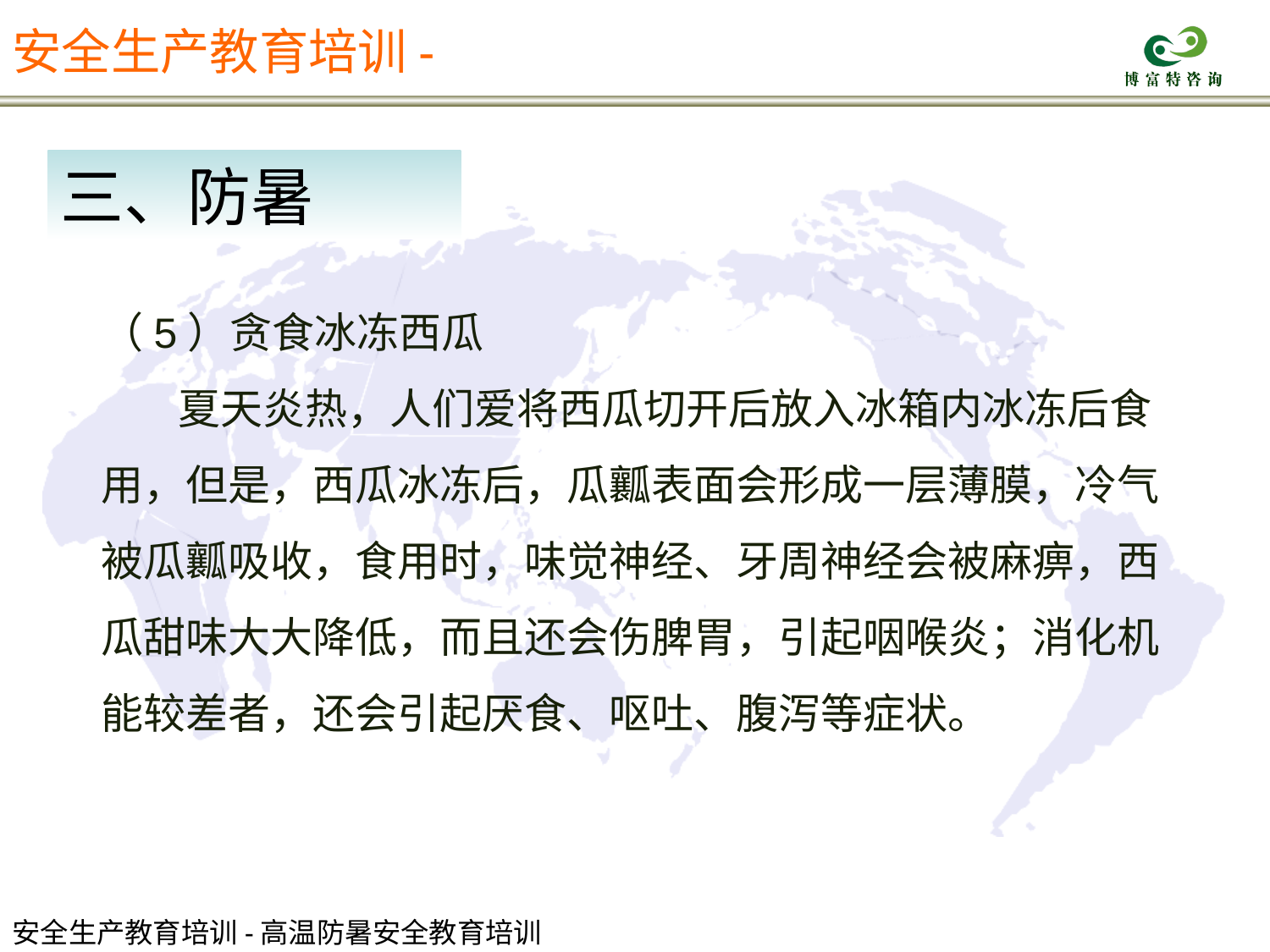

安全生产教育培训-
三、防暑
（5）贪食冰冻西瓜
       夏天炎热，人们爱将西瓜切开后放入冰箱内冰冻后食用，但是，西瓜冰冻后，瓜瓤表面会形成一层薄膜，冷气被瓜瓤吸收，食用时，味觉神经、牙周神经会被麻痹，西瓜甜味大大降低，而且还会伤脾胃，引起咽喉炎；消化机能较差者，还会引起厌食、呕吐、腹泻等症状。

31
安全生产教育培训-高温防暑安全教育培训